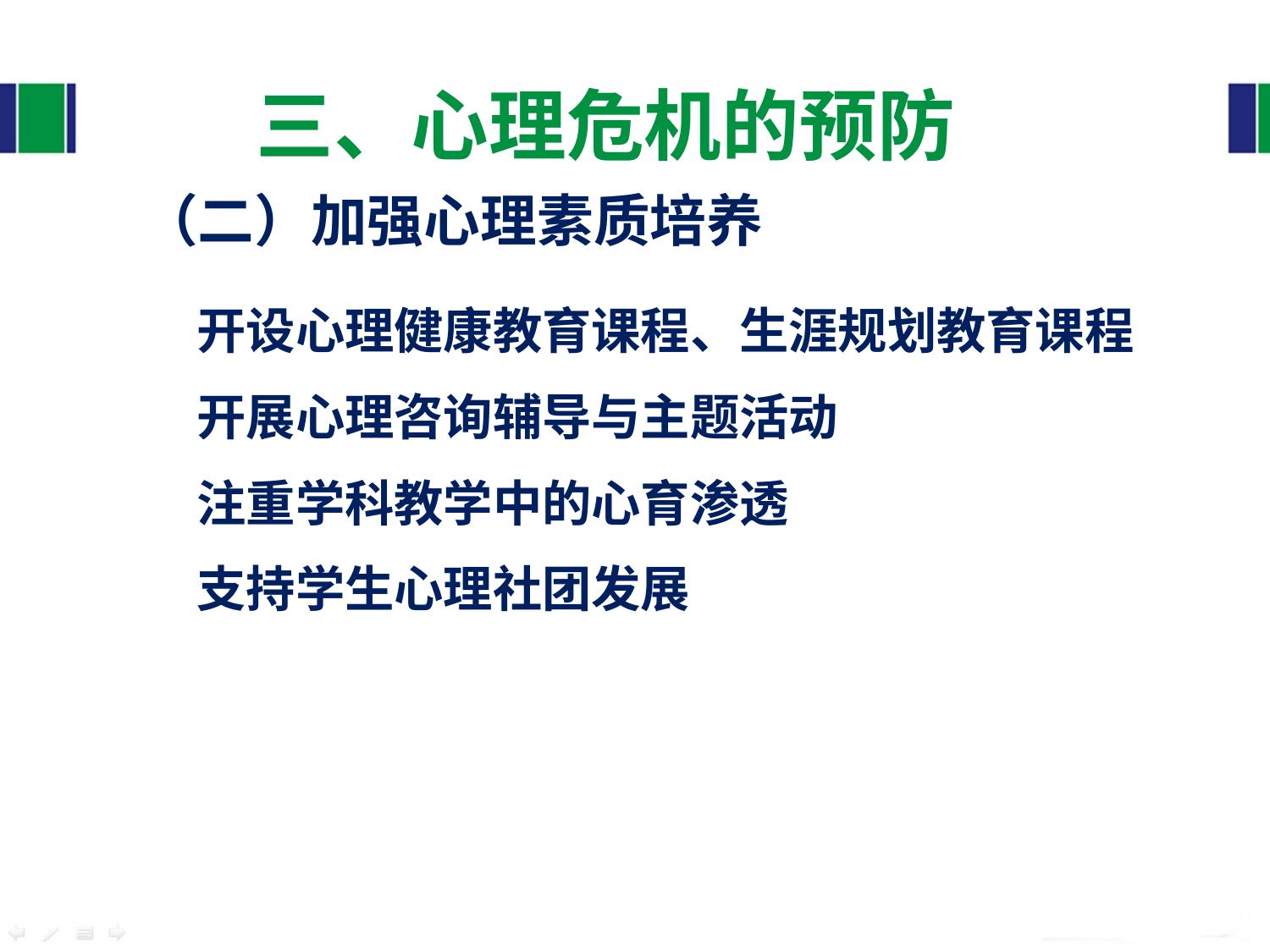

三、心理危机的预防
（二）加强心理素质培养
   开设心理健康教育课程、生涯规划教育课程
   开展心理咨询辅导与主题活动
   注重学科教学中的心育渗透
   支持学生心理社团发展

74